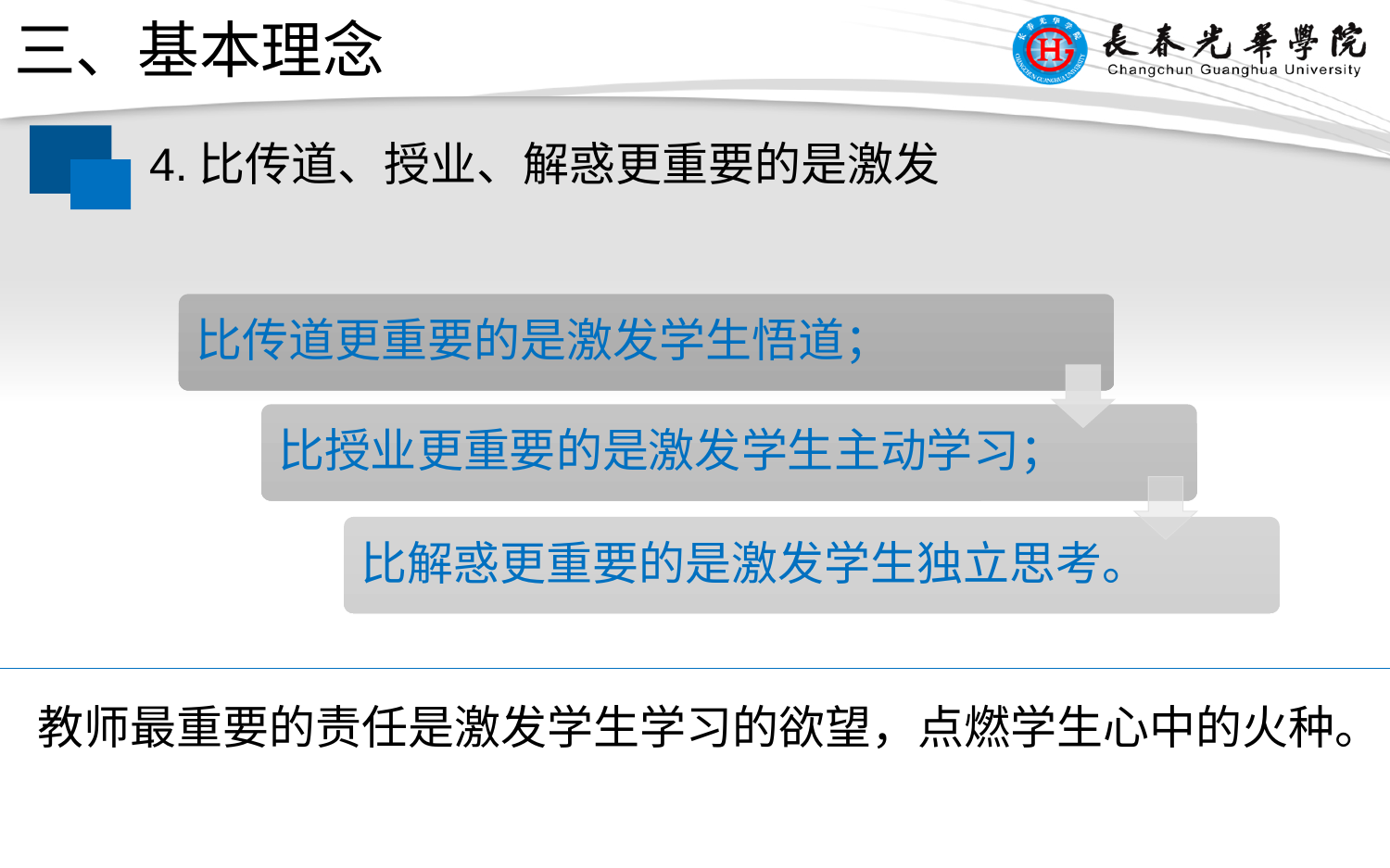

三、基本理念

4.比传道、授业、解惑更重要的是激发
比传道更重要的是激发学生悟道；
比授业更重要的是激发学生主动学习；
比解惑更重要的是激发学生独立思考。

教师最重要的责任是激发学生学习的欲望，点燃学生心中的火种。